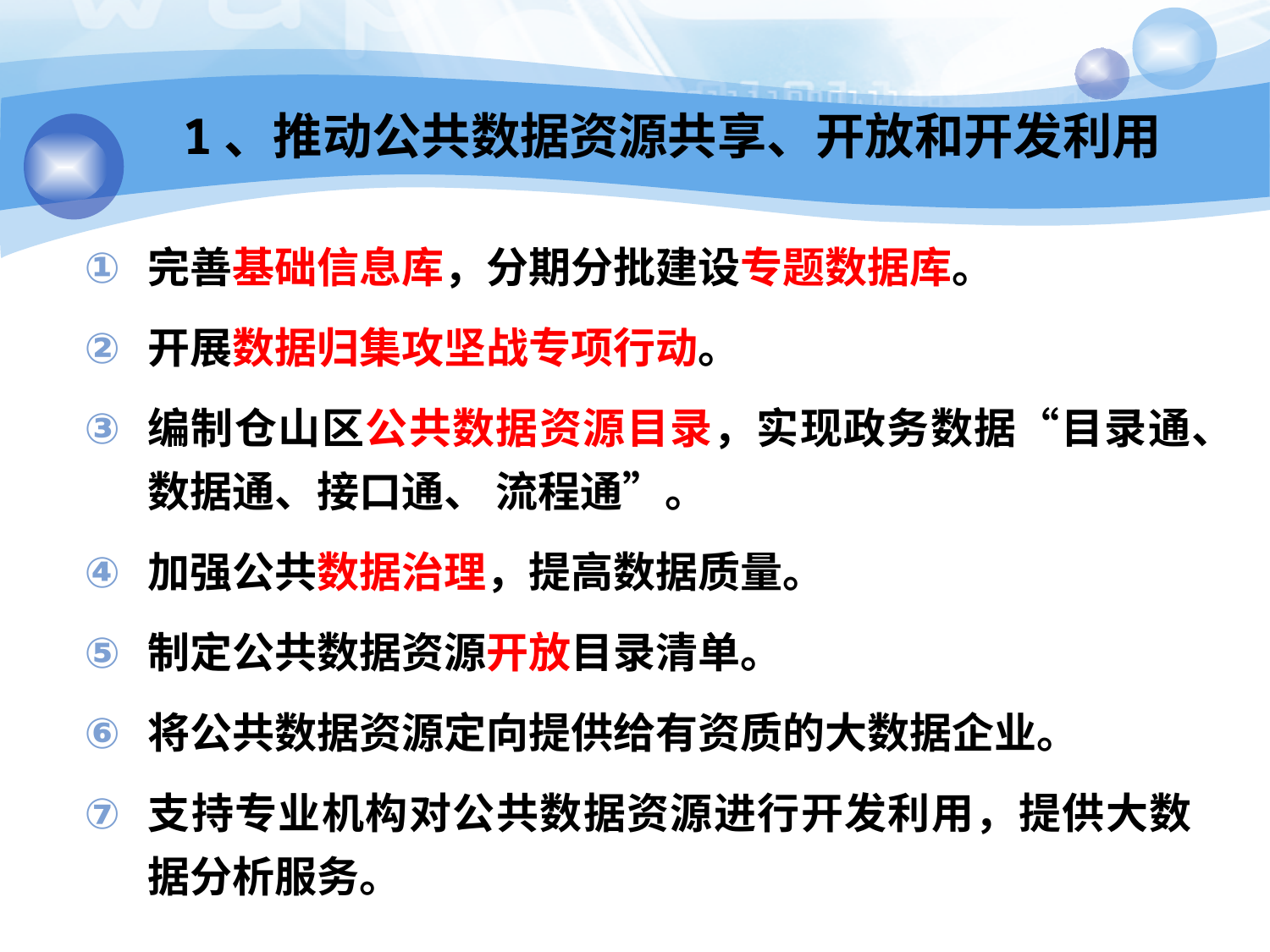

# 1、推动公共数据资源共享、开放和开发利用
完善基础信息库，分期分批建设专题数据库。
开展数据归集攻坚战专项行动。
编制仓山区公共数据资源目录，实现政务数据“目录通、数据通、接口通、 流程通”。
加强公共数据治理，提高数据质量。
制定公共数据资源开放目录清单。
将公共数据资源定向提供给有资质的大数据企业。
支持专业机构对公共数据资源进行开发利用，提供大数据分析服务。